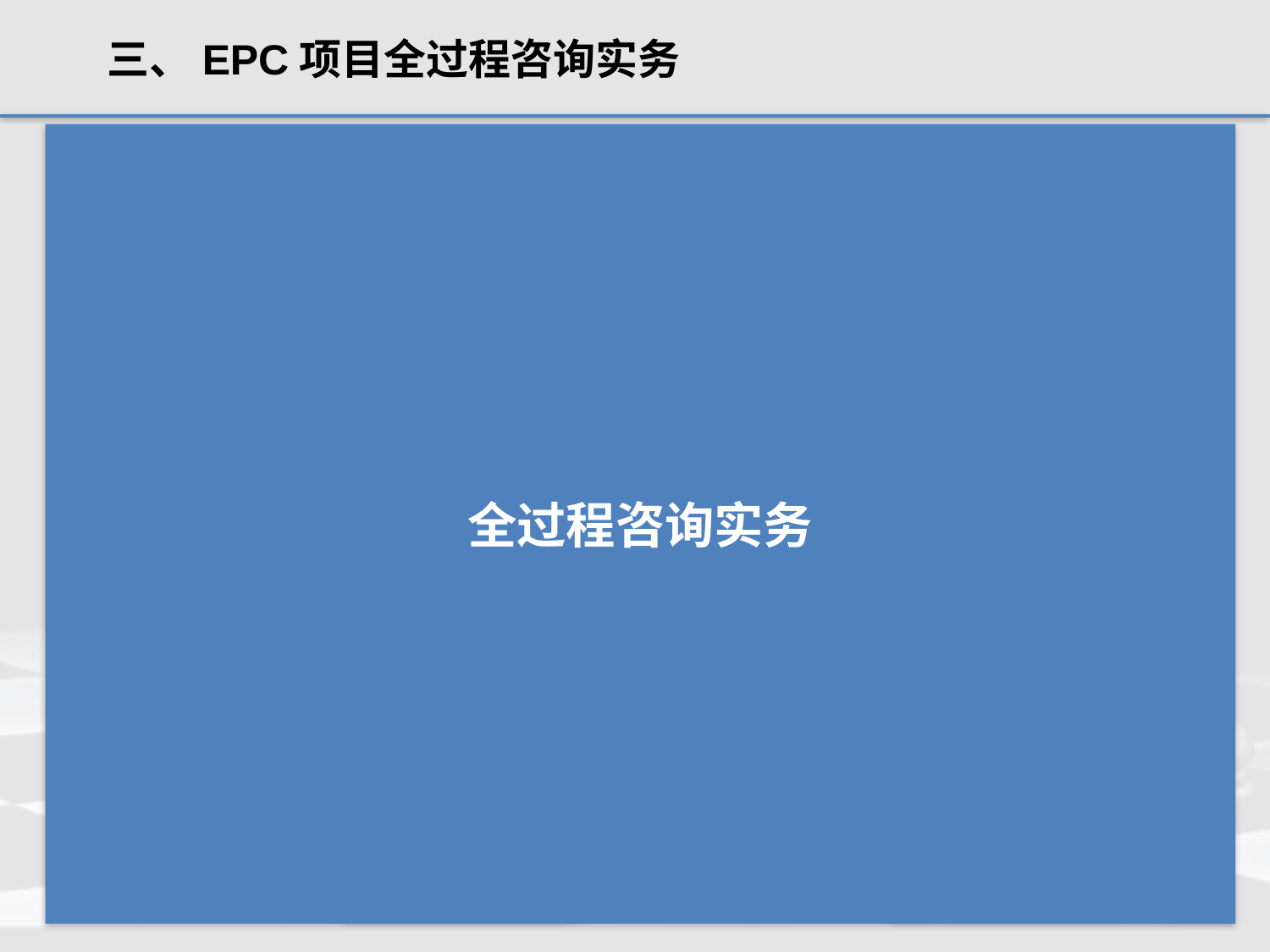

三、EPC项目全过程咨询实务
全过程咨询实务
         坤  卦
           元  亨  利  牝马贞。君子有攸往，先迷，后得，主利。西南得朋，东北
           丧朋。安贞，吉。
卦辞：
           利永贞
用六：
           龙战于野，其血玄黄。
上六：

上    坤
           黄裳，元吉。
六五：

           括囊，无咎，无誉。
六四：

           含章可贞，或从王事，无成有终。
六三：

下   坤
           直、方、大不习，无不利。
六二：

           履，霜坚，冰至。
初六：

58